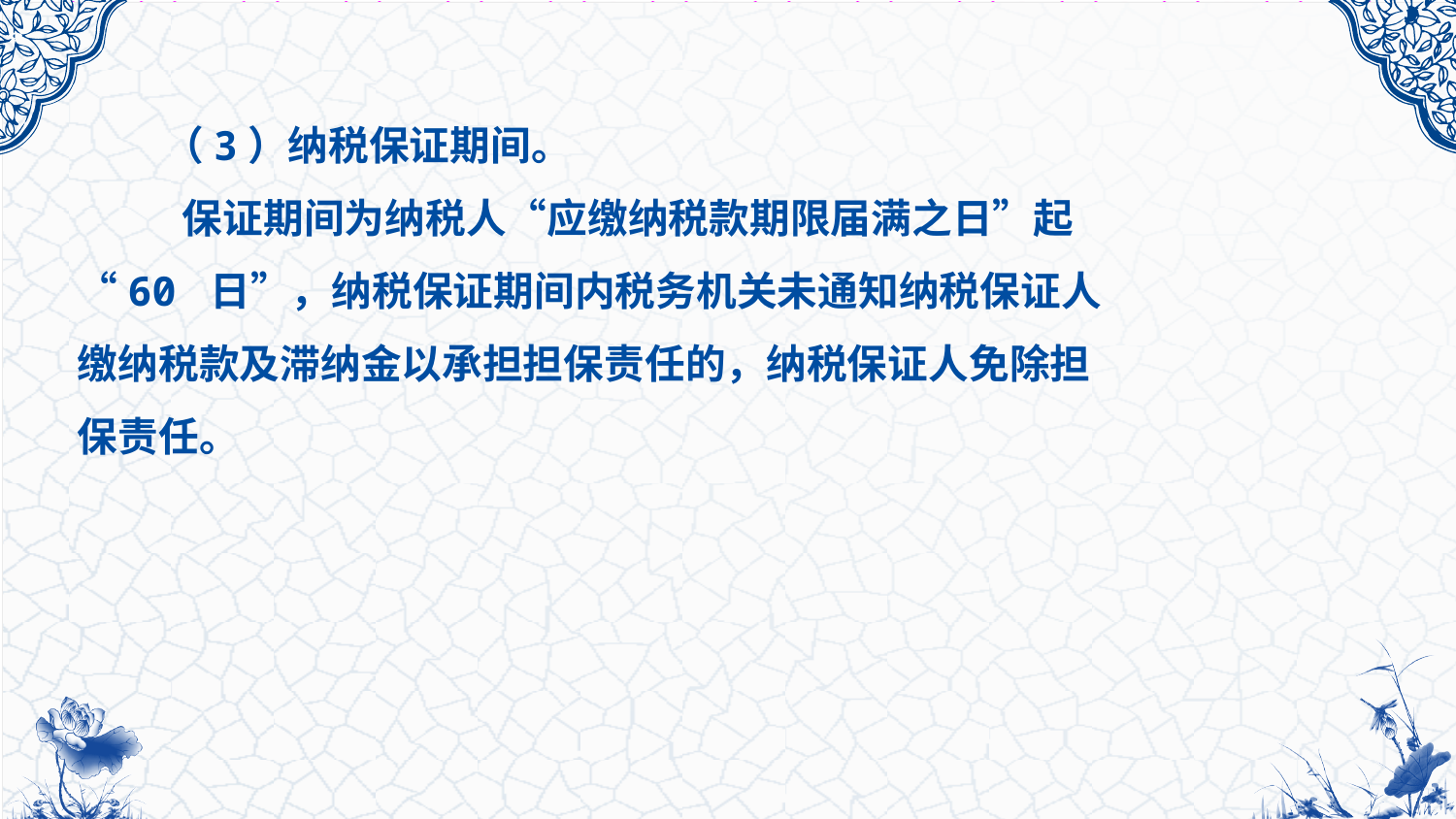

（3）纳税保证期间。
 保证期间为纳税人“应缴纳税款期限届满之日”起“60 日”，纳税保证期间内税务机关未通知纳税保证人缴纳税款及滞纳金以承担担保责任的，纳税保证人免除担保责任。